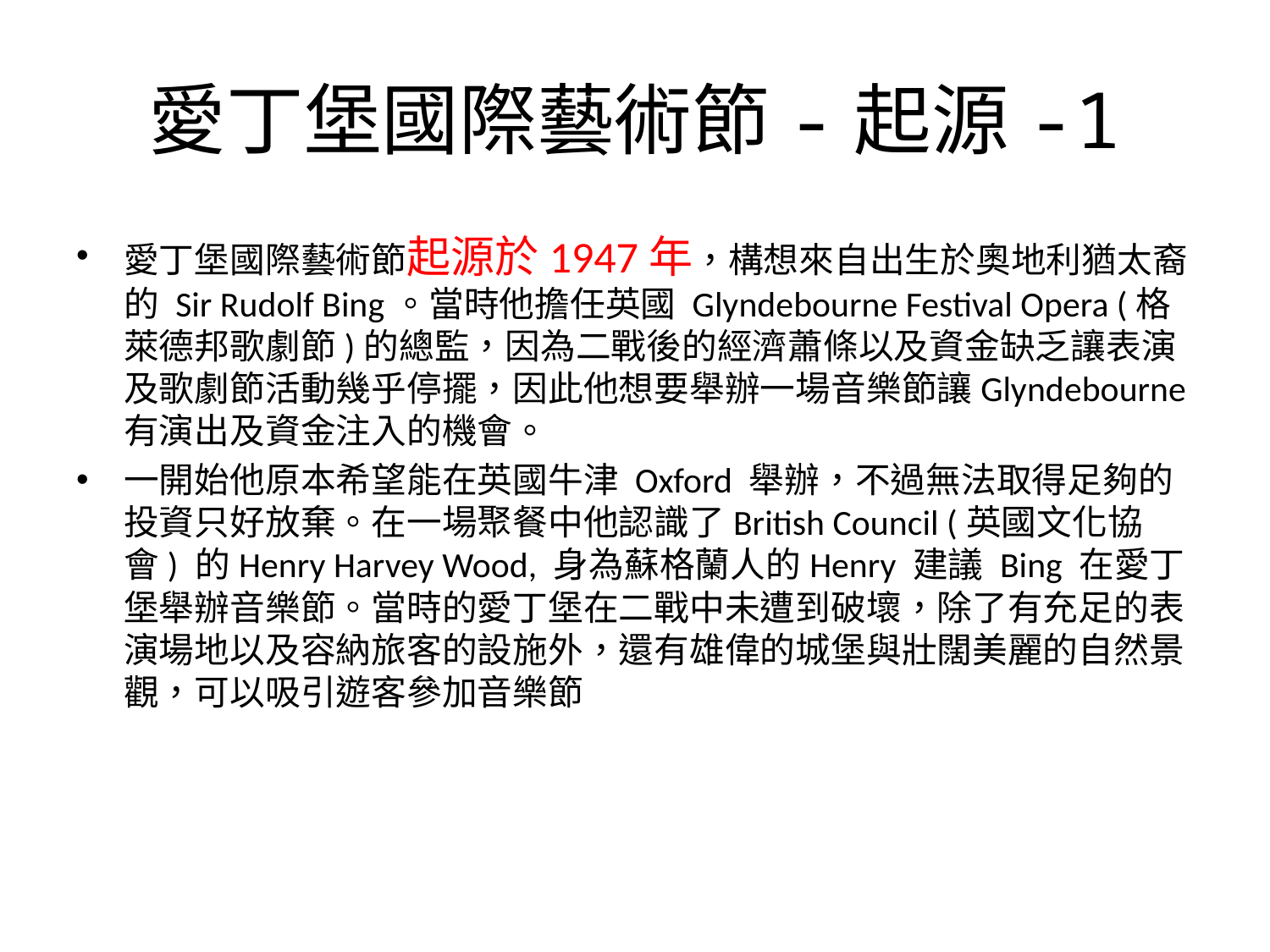

# 愛丁堡國際藝術節-起源-1
愛丁堡國際藝術節起源於1947年，構想來自出生於奧地利猶太裔的 Sir Rudolf Bing。當時他擔任英國 Glyndebourne Festival Opera (格萊德邦歌劇節)的總監，因為二戰後的經濟蕭條以及資金缺乏讓表演及歌劇節活動幾乎停擺，因此他想要舉辦一場音樂節讓Glyndebourne 有演出及資金注入的機會。
一開始他原本希望能在英國牛津 Oxford 舉辦，不過無法取得足夠的投資只好放棄。在一場聚餐中他認識了British Council (英國文化協會) 的Henry Harvey Wood, 身為蘇格蘭人的Henry 建議 Bing 在愛丁堡舉辦音樂節。當時的愛丁堡在二戰中未遭到破壞，除了有充足的表演場地以及容納旅客的設施外，還有雄偉的城堡與壯闊美麗的自然景觀，可以吸引遊客參加音樂節